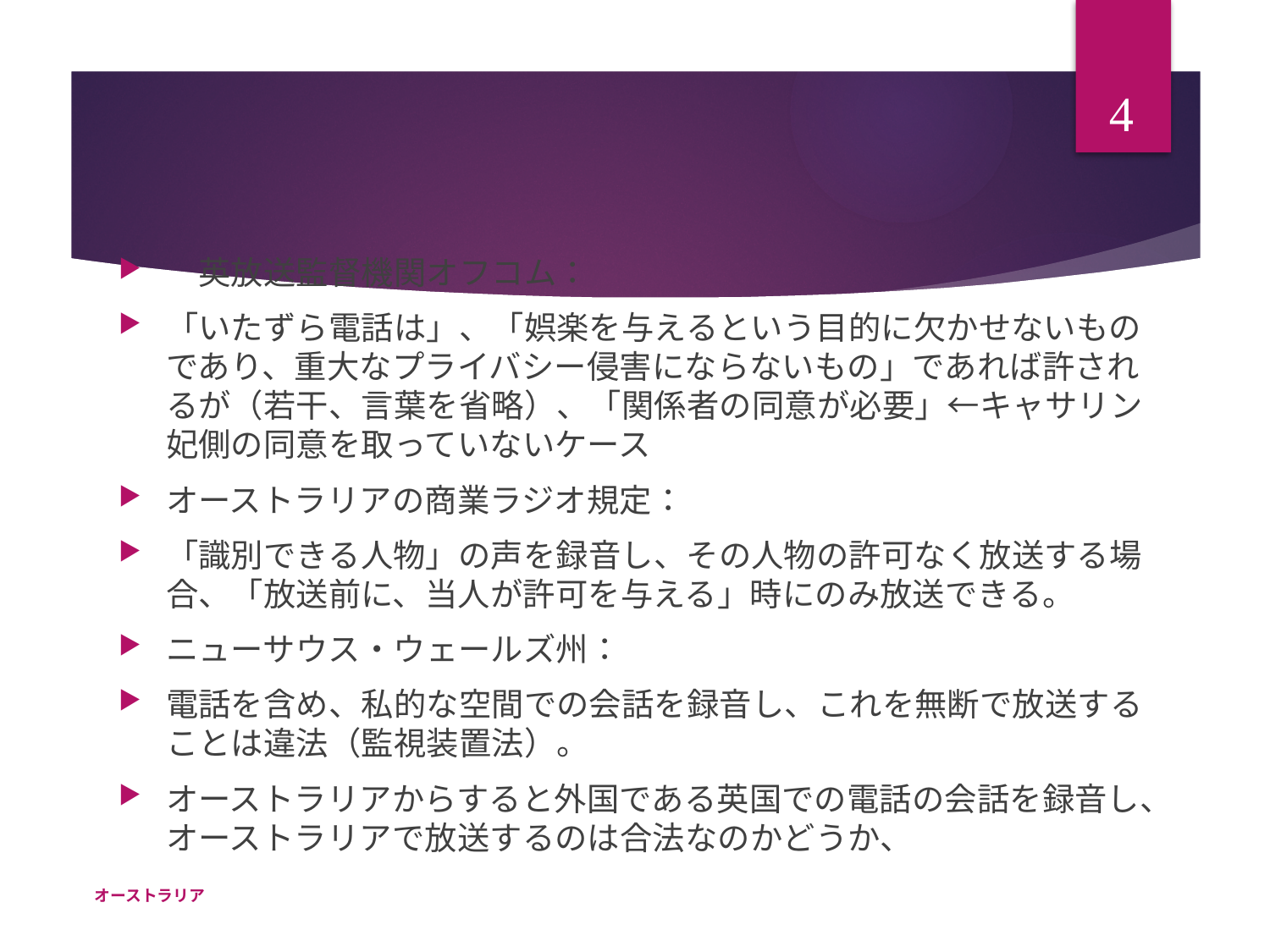

4
#
　英放送監督機関オフコム：
「いたずら電話は」、「娯楽を与えるという目的に欠かせないものであり、重大なプライバシー侵害にならないもの」であれば許されるが（若干、言葉を省略）、「関係者の同意が必要」←キャサリン妃側の同意を取っていないケース
オーストラリアの商業ラジオ規定：
「識別できる人物」の声を録音し、その人物の許可なく放送する場合、「放送前に、当人が許可を与える」時にのみ放送できる。
ニューサウス・ウェールズ州：
電話を含め、私的な空間での会話を録音し、これを無断で放送することは違法（監視装置法）。
オーストラリアからすると外国である英国での電話の会話を録音し、オーストラリアで放送するのは合法なのかどうか、

オーストラリア